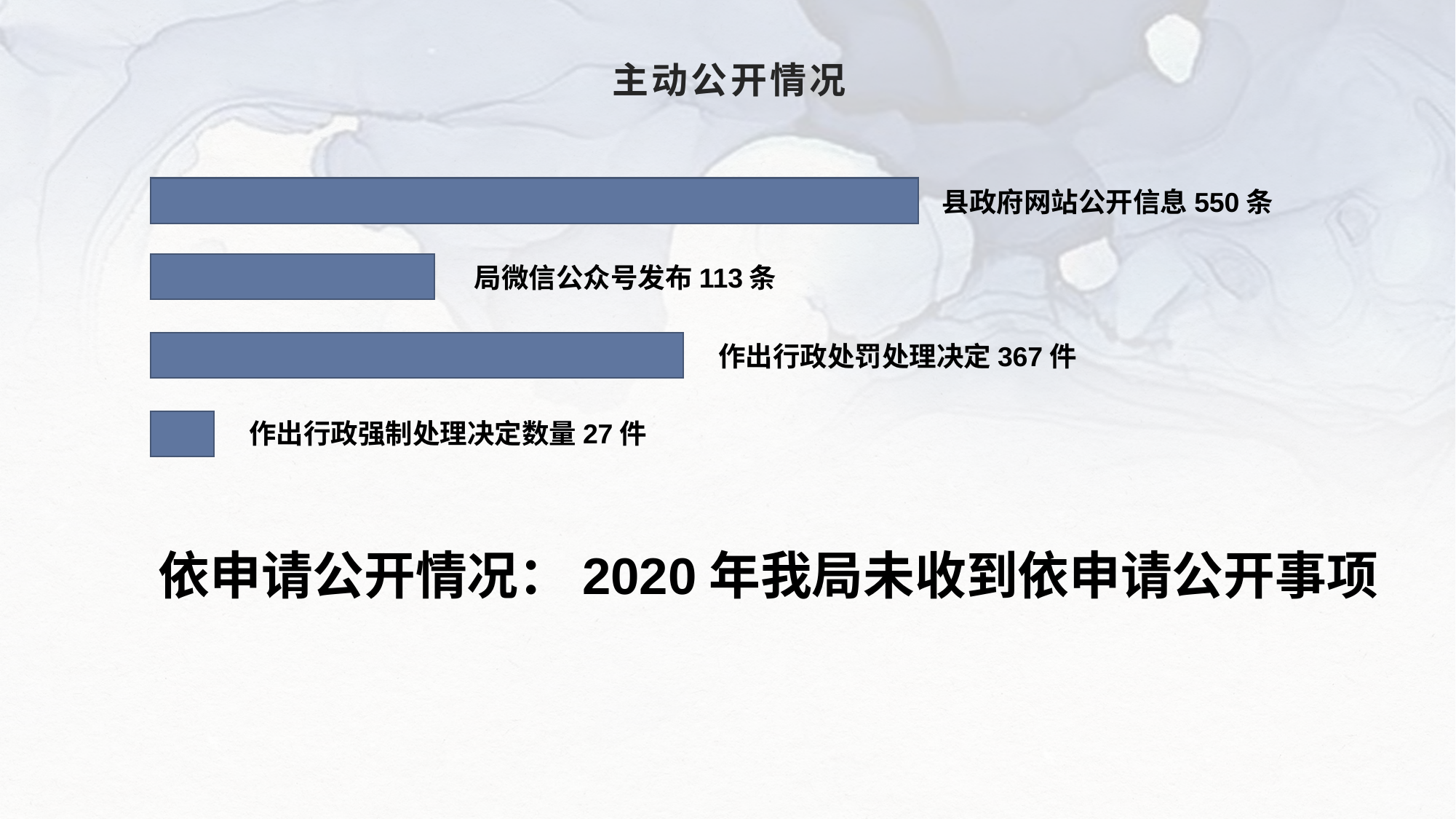

# 主动公开情况

县政府网站公开信息550条

### Chart: 2 0 2 0  年  度

| Category |
|---|
局微信公众号发布113条

作出行政处罚处理决定367件

作出行政强制处理决定数量27件
依申请公开情况：2020年我局未收到依申请公开事项